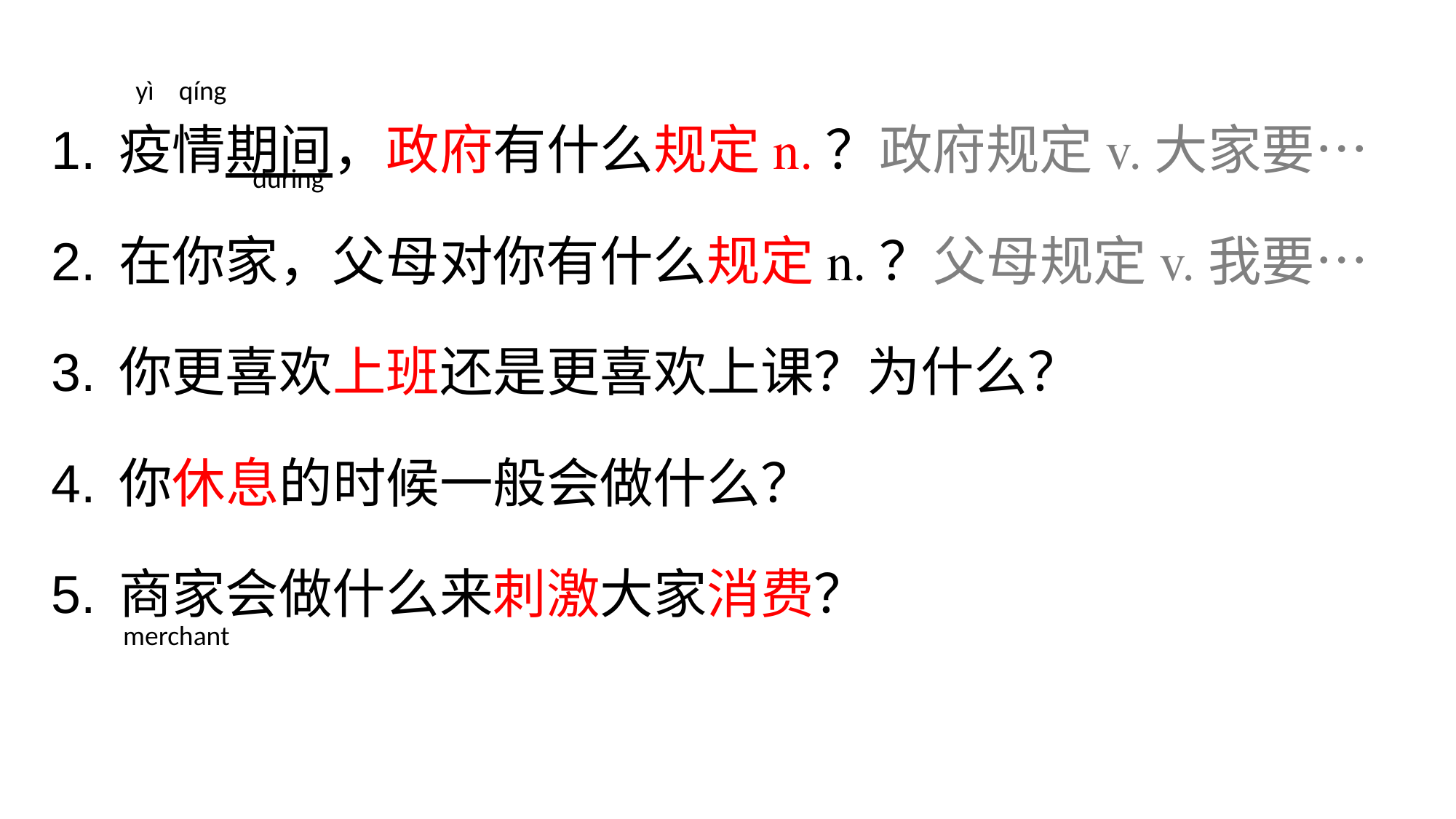

yì    qíng
疫情期间，政府有什么规定n.？政府规定v.大家要…
在你家，父母对你有什么规定n.？父母规定v.我要…
你更喜欢上班还是更喜欢上课？为什么？
你休息的时候一般会做什么？
商家会做什么来刺激大家消费？
during
merchant